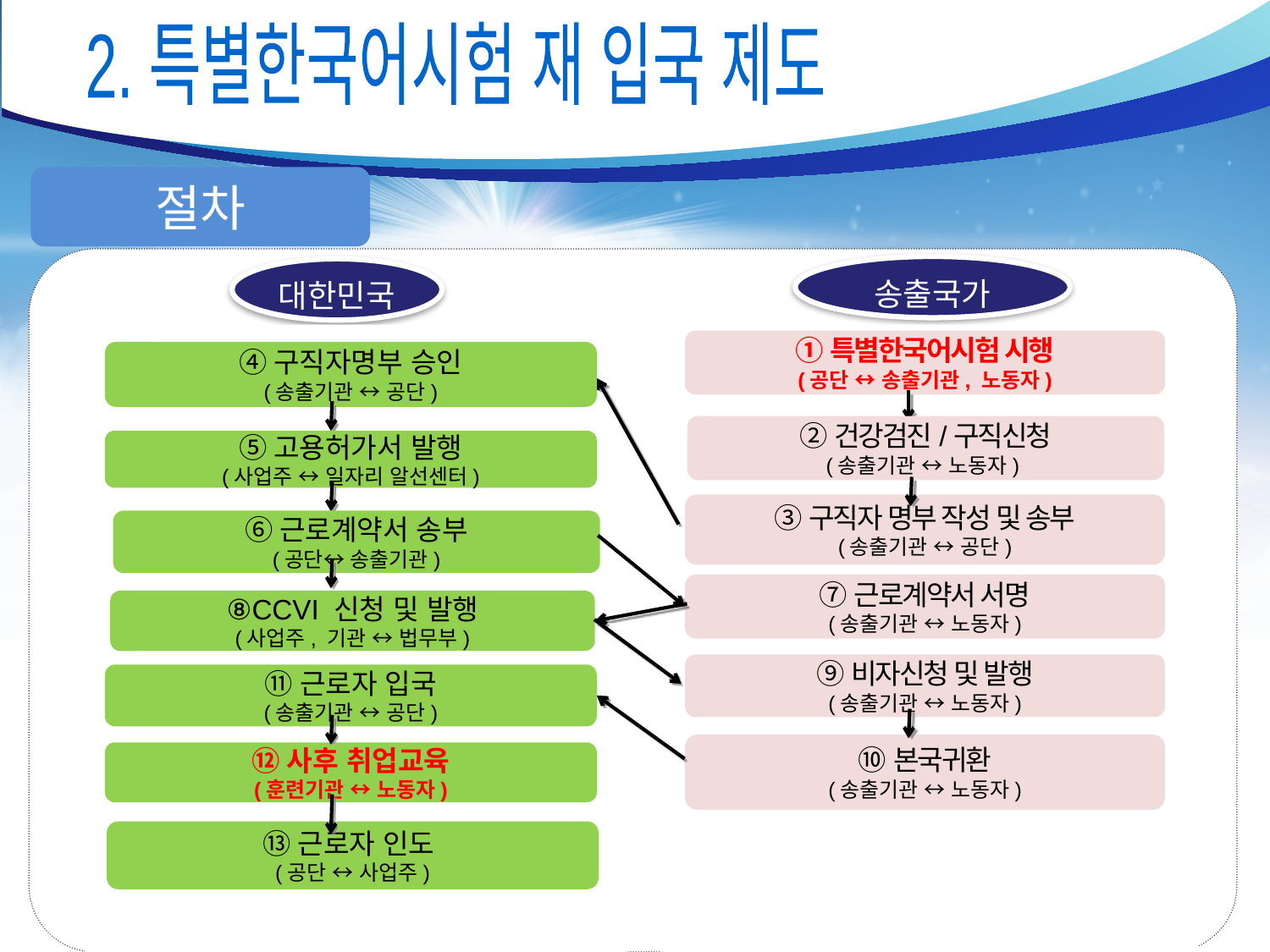

2. 특별한국어시험 재 입국 제도

절차

송출국가
대한민국

①특별한국어시험 시행
(공단 ↔ 송출기관, 노동자)
④구직자명부 승인
(송출기관 ↔ 공단)
②건강검진/구직신청
(송출기관 ↔ 노동자)
⑤고용허가서 발행
(사업주 ↔ 일자리 알선센터)
③구직자 명부 작성 및 송부
(송출기관 ↔ 공단)
⑥근로계약서 송부
(공단↔ 송출기관)
⑦근로계약서 서명
(송출기관 ↔ 노동자)
⑧CCVI 신청 및 발행
(사업주, 기관 ↔ 법무부)
⑨비자신청 및 발행
(송출기관 ↔ 노동자)
⑪근로자 입국
(송출기관 ↔ 공단)
⑩본국귀환
(송출기관 ↔ 노동자)
⑫사후 취업교육
(훈련기관 ↔ 노동자)
⑬근로자 인도
(공단 ↔ 사업주)